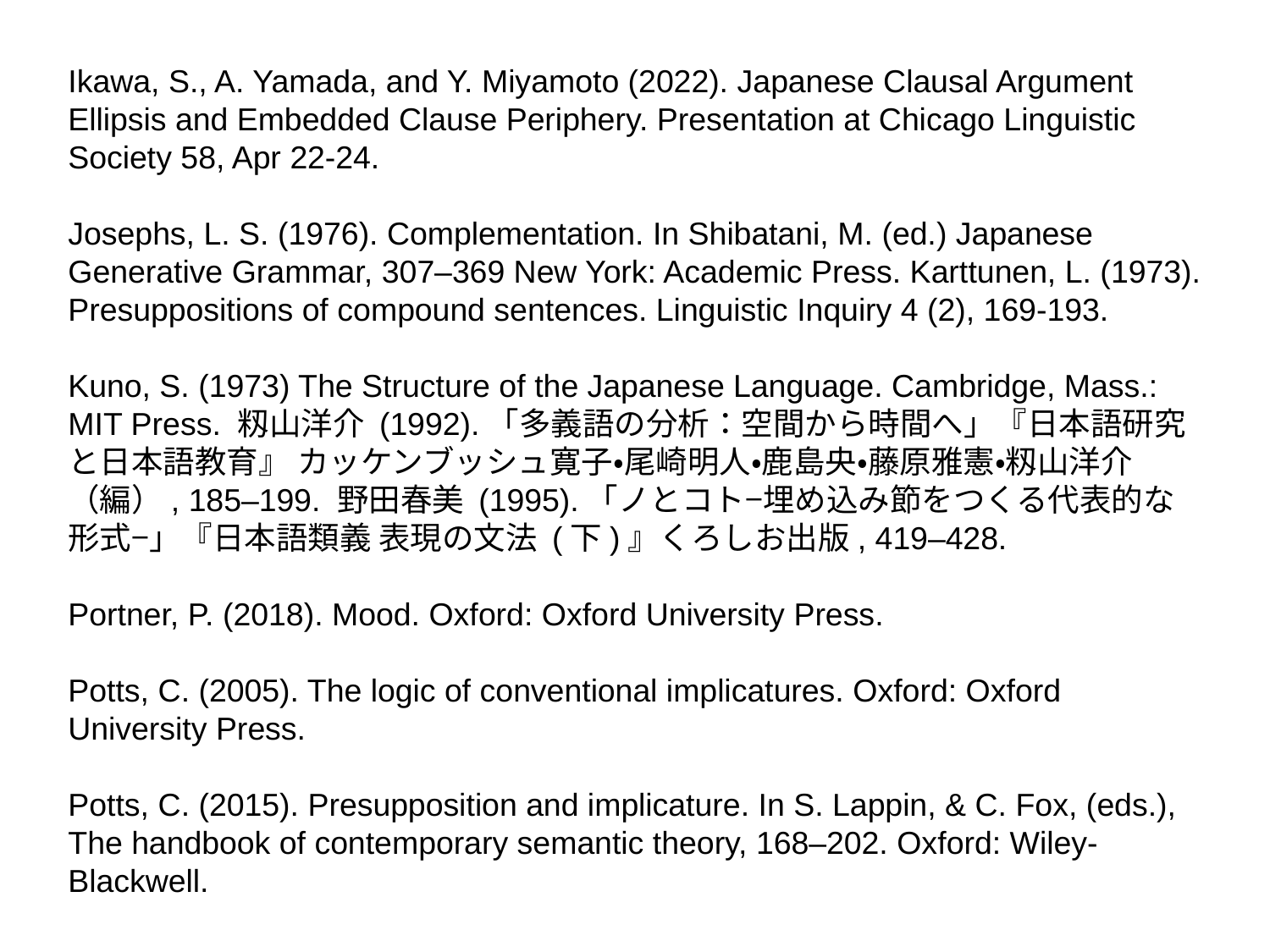

Ikawa, S., A. Yamada, and Y. Miyamoto (2022). Japanese Clausal Argument Ellipsis and Embedded Clause Periphery. Presentation at Chicago Linguistic Society 58, Apr 22-24.

Josephs, L. S. (1976). Complementation. In Shibatani, M. (ed.) Japanese Generative Grammar, 307–369 New York: Academic Press. Karttunen, L. (1973). Presuppositions of compound sentences. Linguistic Inquiry 4 (2), 169-193.

Kuno, S. (1973) The Structure of the Japanese Language. Cambridge, Mass.: MIT Press. 籾⼭洋介 (1992).「多義語の分析：空間から時間へ」『⽇本語研究と⽇本語教育』 カッケンブッシュ寛⼦・尾崎明⼈・⿅島央・藤原雅憲・籾⼭洋介（編）, 185–199. 野⽥春美 (1995).「ノとコト−埋め込み節をつくる代表的な形式−」『⽇本語類義 表現の⽂法 (下)』くろしお出版, 419–428.

Portner, P. (2018). Mood. Oxford: Oxford University Press.

Potts, C. (2005). The logic of conventional implicatures. Oxford: Oxford University Press.

Potts, C. (2015). Presupposition and implicature. In S. Lappin, & C. Fox, (eds.), The handbook of contemporary semantic theory, 168–202. Oxford: Wiley-Blackwell.